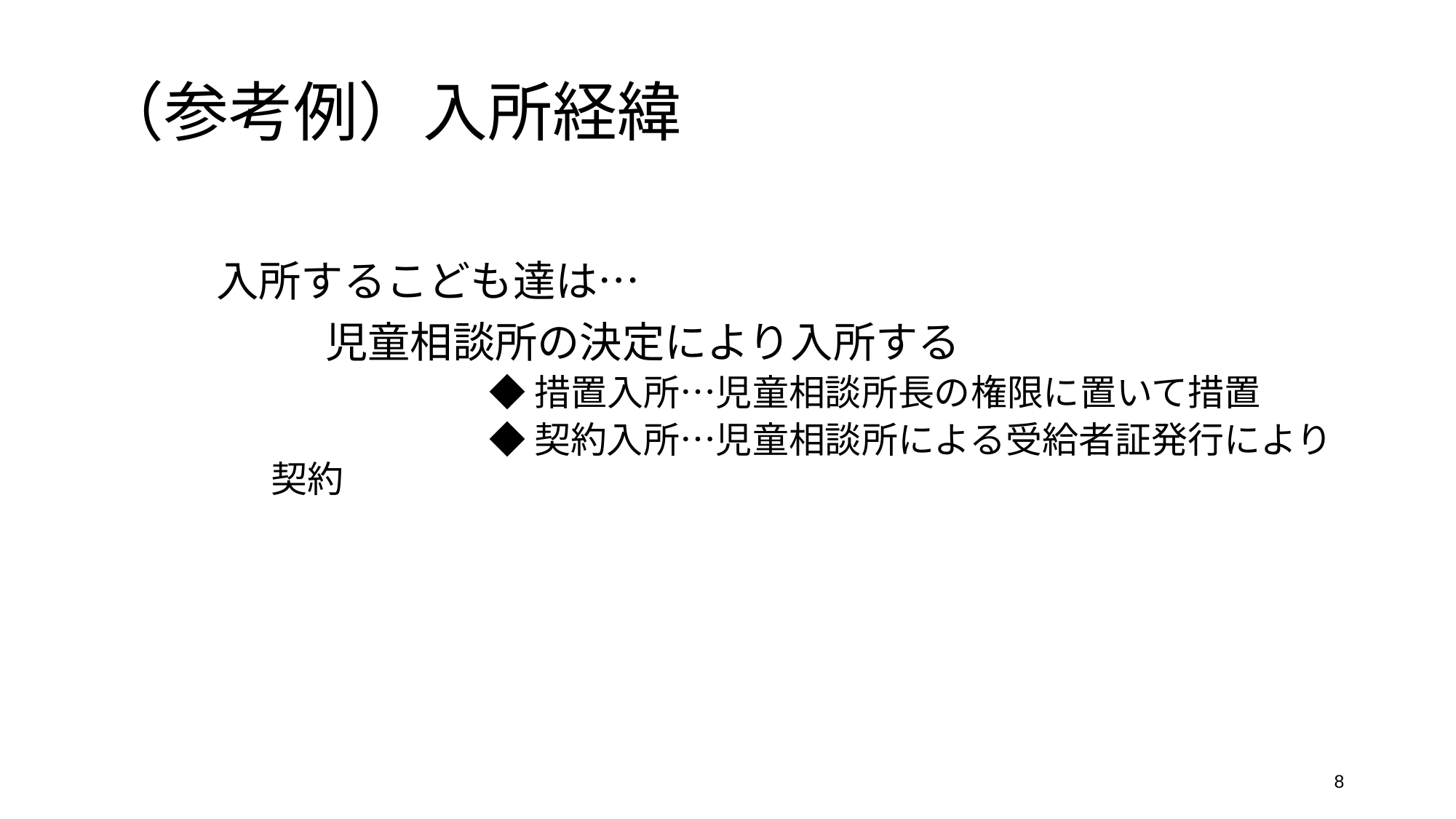

# （参考例）入所経緯
入所するこども達は…
	児童相談所の決定により入所する
		◆措置入所…児童相談所長の権限に置いて措置
		◆契約入所…児童相談所による受給者証発行により契約
8